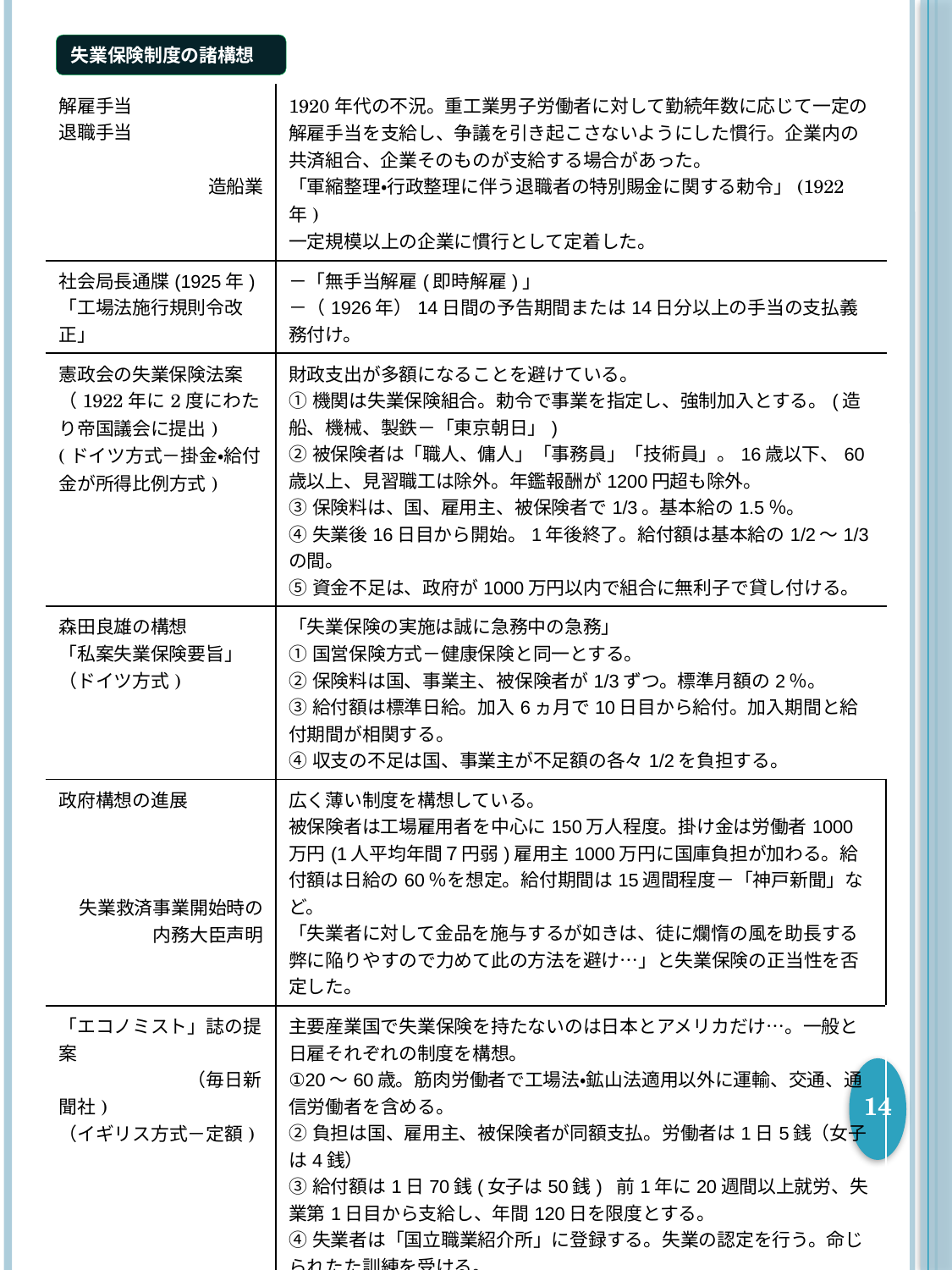

失業保険制度の諸構想
| 解雇手当 退職手当 造船業 | 1920年代の不況。重工業男子労働者に対して勤続年数に応じて一定の解雇手当を支給し、争議を引き起こさないようにした慣行。企業内の共済組合、企業そのものが支給する場合があった。 「軍縮整理・行政整理に伴う退職者の特別賜金に関する勅令」(1922年) 一定規模以上の企業に慣行として定着した。 |
| --- | --- |
| 社会局長通牒(1925年) 「工場法施行規則令改正」 | －「無手当解雇(即時解雇)」 －（1926年）14日間の予告期間または14日分以上の手当の支払義務付け。 |
| 憲政会の失業保険法案 （1922年に2度にわたり帝国議会に提出) (ドイツ方式－掛金・給付金が所得比例方式) | 財政支出が多額になることを避けている。 ①機関は失業保険組合。勅令で事業を指定し、強制加入とする。(造船、機械、製鉄－「東京朝日」) ②被保険者は「職人、傭人」「事務員」「技術員」。16歳以下、60歳以上、見習職工は除外。年鑑報酬が1200円超も除外。 ③保険料は、国、雇用主、被保険者で1/3。基本給の1.5％。 ④失業後16日目から開始。1年後終了。給付額は基本給の1/2～1/3の間。 ⑤資金不足は、政府が1000万円以内で組合に無利子で貸し付ける。 |
| 森田良雄の構想 「私案失業保険要旨」 （ドイツ方式) | 「失業保険の実施は誠に急務中の急務」 ①国営保険方式－健康保険と同一とする。 ②保険料は国、事業主、被保険者が1/3ずつ。標準月額の2％。 ③給付額は標準日給。加入6ヵ月で10日目から給付。加入期間と給付期間が相関する。 ④収支の不足は国、事業主が不足額の各々1/2を負担する。 |
| 政府構想の進展 失業救済事業開始時の 内務大臣声明 | 広く薄い制度を構想している。 被保険者は工場雇用者を中心に150万人程度。掛け金は労働者1000万円(1人平均年間７円弱)雇用主1000万円に国庫負担が加わる。給付額は日給の60％を想定。給付期間は15週間程度－「神戸新聞」など。 「失業者に対して金品を施与するが如きは、徒に爛惰の風を助長する弊に陥りやすので力めて此の方法を避け…」と失業保険の正当性を否定した。 |
| 「エコノミスト」誌の提案 　　　　　　　（毎日新聞社) （イギリス方式－定額) | 主要産業国で失業保険を持たないのは日本とアメリカだけ…。一般と日雇それぞれの制度を構想。 ①20～60歳。筋肉労働者で工場法・鉱山法適用以外に運輸、交通、通信労働者を含める。 ②負担は国、雇用主、被保険者が同額支払。労働者は1日5銭（女子は4銭） ③給付額は1日70銭(女子は50銭) 前1年に20週間以上就労、失業第1日目から支給し、年間120日を限度とする。 ④失業者は「国立職業紹介所」に登録する。失業の認定を行う。命じられたた訓練を受ける。 ⑤保険会計の不足は、国庫からの借り入れる。返済する。 |
| 大阪市のとりくみ (貯蓄払戻型－加入者は予定した1000人を下回る） | 1932年、大阪市労働共済会の名義－注目されたが実質失敗した。 ①市立職業紹介所の紹介で市内に就職し、6ヵ月以上の勤務者。日雇、季節労働者、女中は除く。 ②保険料は被保険者が選択(月額50銭、70銭、1円)し、事業主も同額支払う。 給付日額は保険料月額と同じ。1年以上に払込回数で支払う。 ③基金3万円を寄付金で賄う。 |
| 労働組合・無産政党 「国と雇用主の責任で…」 原則論 | ①16～65歳、②雇用主は1人当たり月1円負担、③給付は1日1円。④失業局の適当な職業紹介の受諾する義務。 |
14